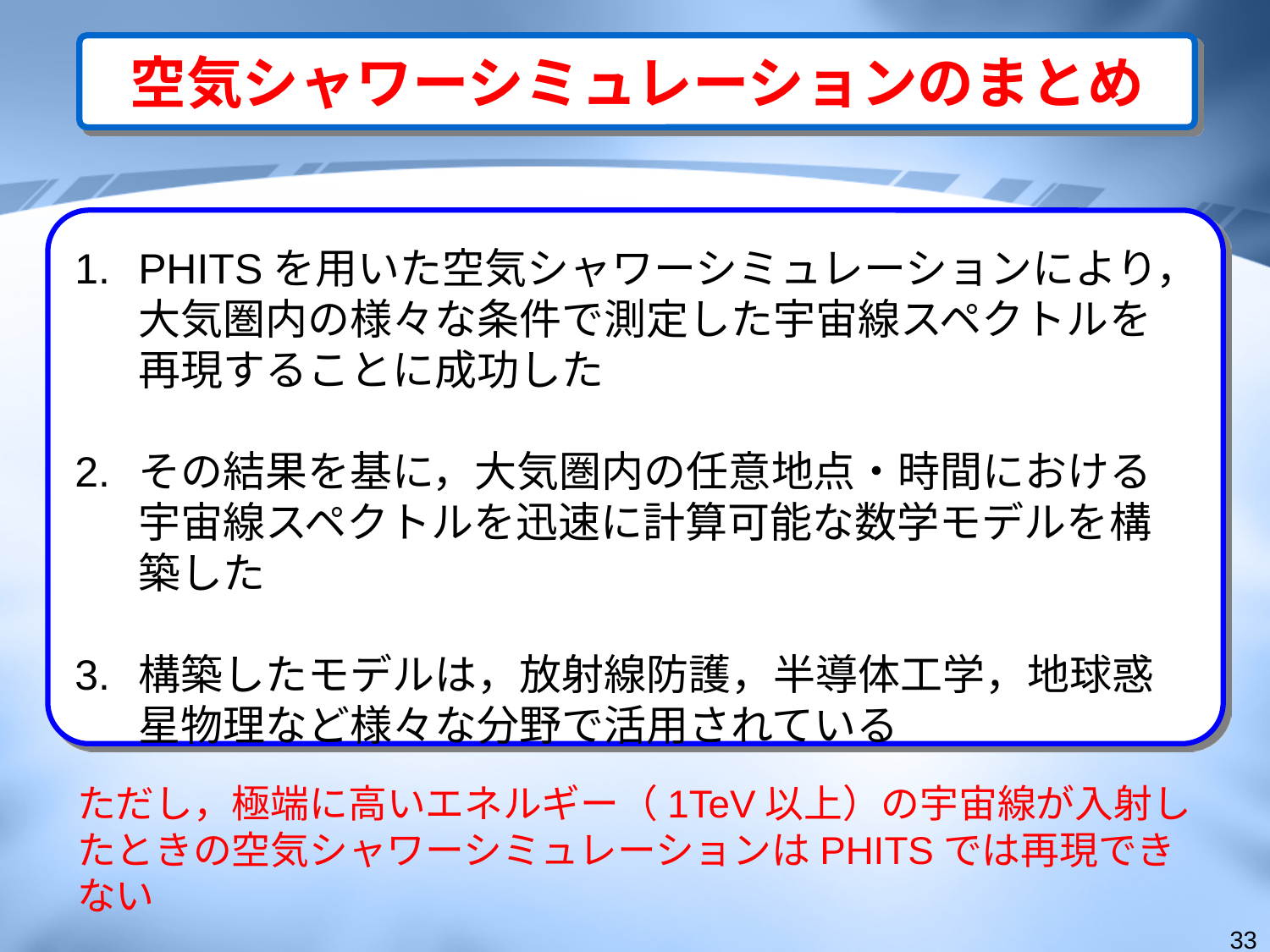

空気シャワーシミュレーションのまとめ

PHITSを用いた空気シャワーシミュレーションにより，大気圏内の様々な条件で測定した宇宙線スペクトルを再現することに成功した

その結果を基に，大気圏内の任意地点・時間における宇宙線スペクトルを迅速に計算可能な数学モデルを構築した

構築したモデルは，放射線防護，半導体工学，地球惑星物理など様々な分野で活用されている
ただし，極端に高いエネルギー（1TeV以上）の宇宙線が入射したときの空気シャワーシミュレーションはPHITSでは再現できない
33